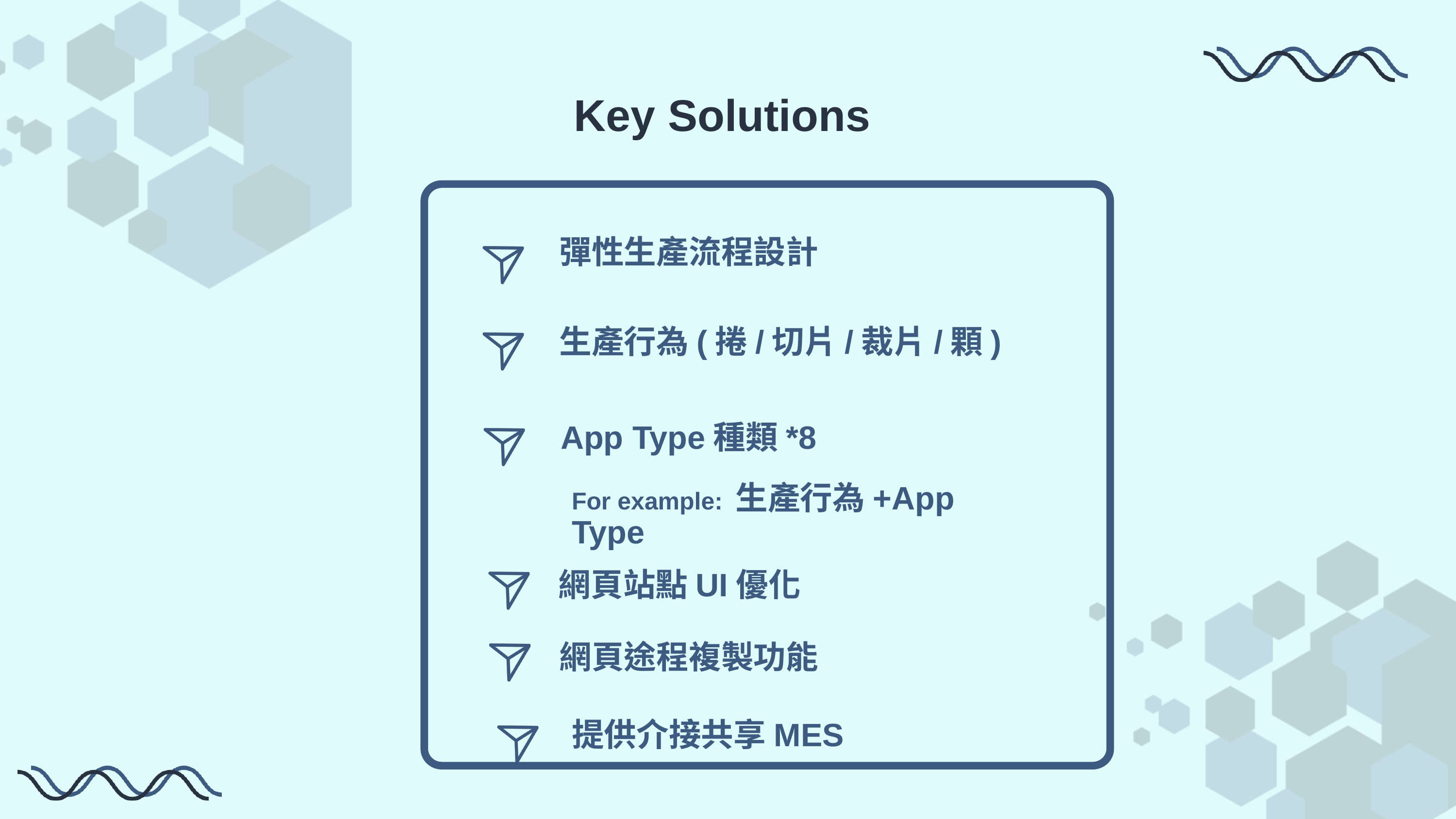

Key Solutions

彈性生產流程設計

生產行為(捲/切片/裁片/顆)

App Type種類*8

For example: 生產行為+App Type

網頁站點UI優化

網頁途程複製功能

提供介接共享MES